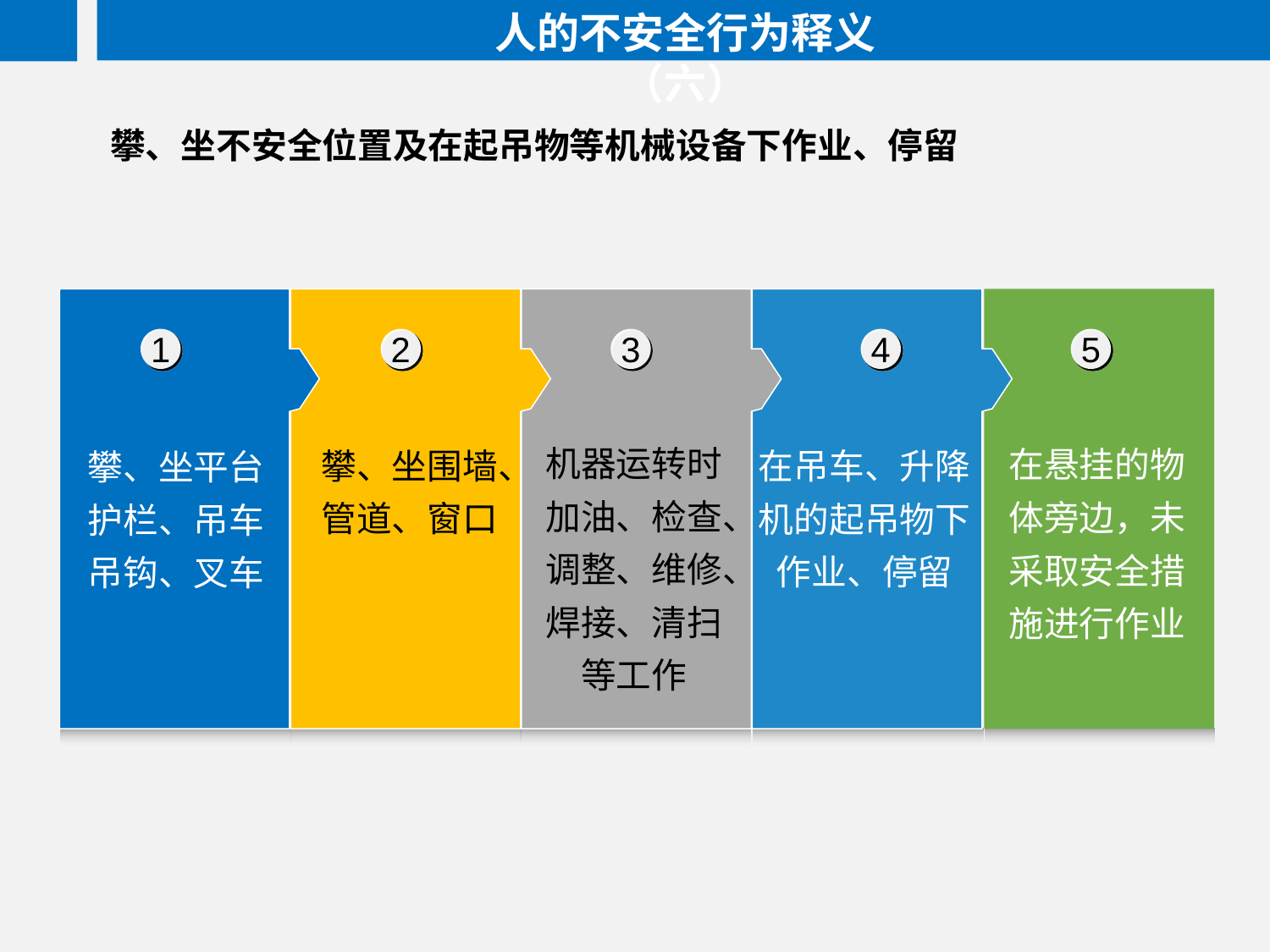

人的不安全行为释义（六）
攀、坐不安全位置及在起吊物等机械设备下作业、停留

1
2
3
4
5
机器运转时加油、检查、调整、维修、焊接、清扫等工作
在悬挂的物体旁边，未采取安全措施进行作业
攀、坐围墙、管道、窗口
在吊车、升降机的起吊物下作业、停留
攀、坐平台护栏、吊车吊钩、叉车